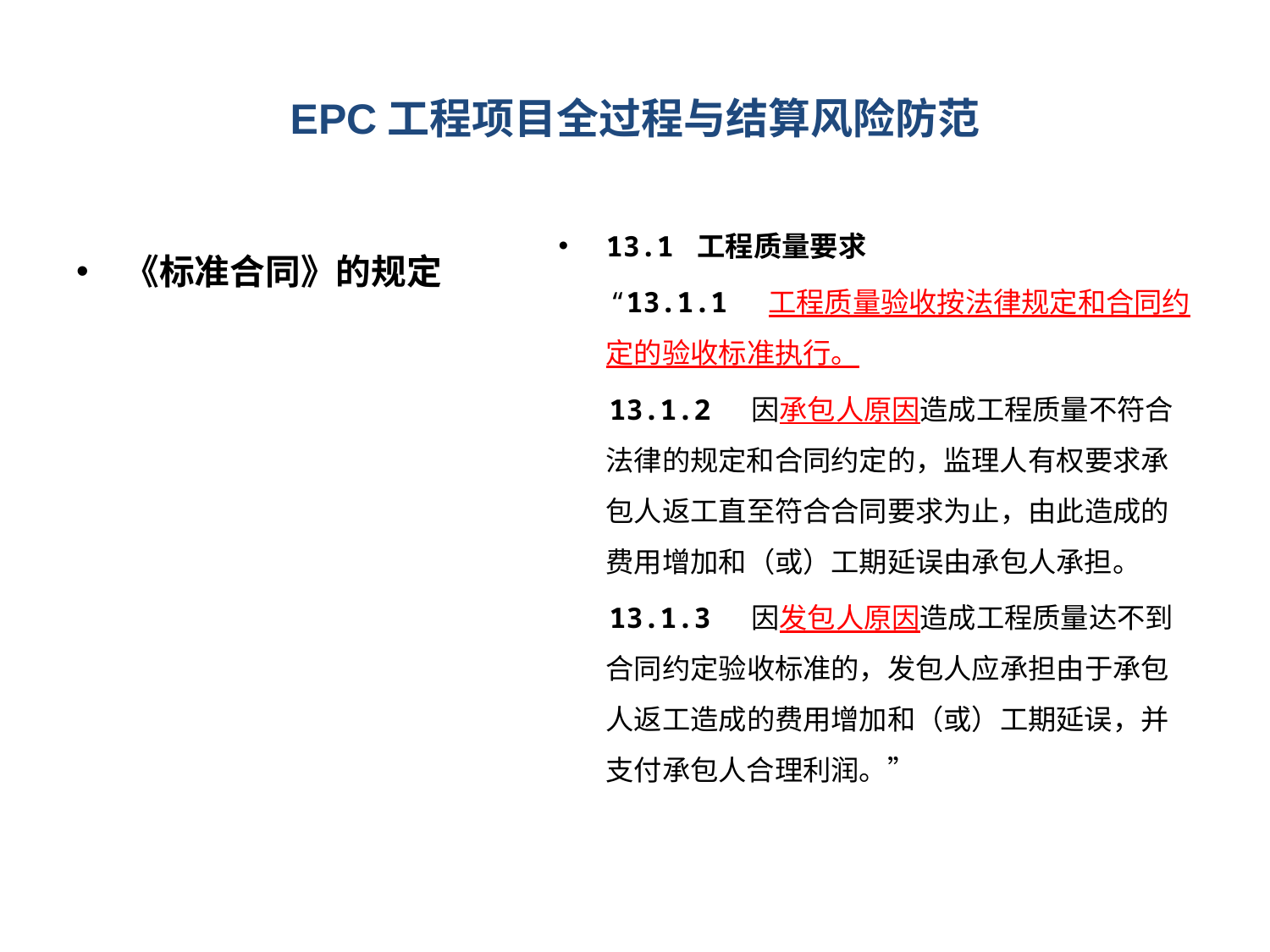

# EPC工程项目全过程与结算风险防范
《标准合同》的规定
13.1 工程质量要求
   “13.1.1  工程质量验收按法律规定和合同约定的验收标准执行。
   13.1.2  因承包人原因造成工程质量不符合法律的规定和合同约定的，监理人有权要求承包人返工直至符合合同要求为止，由此造成的费用增加和（或）工期延误由承包人承担。
   13.1.3  因发包人原因造成工程质量达不到合同约定验收标准的，发包人应承担由于承包人返工造成的费用增加和（或）工期延误，并支付承包人合理利润。”